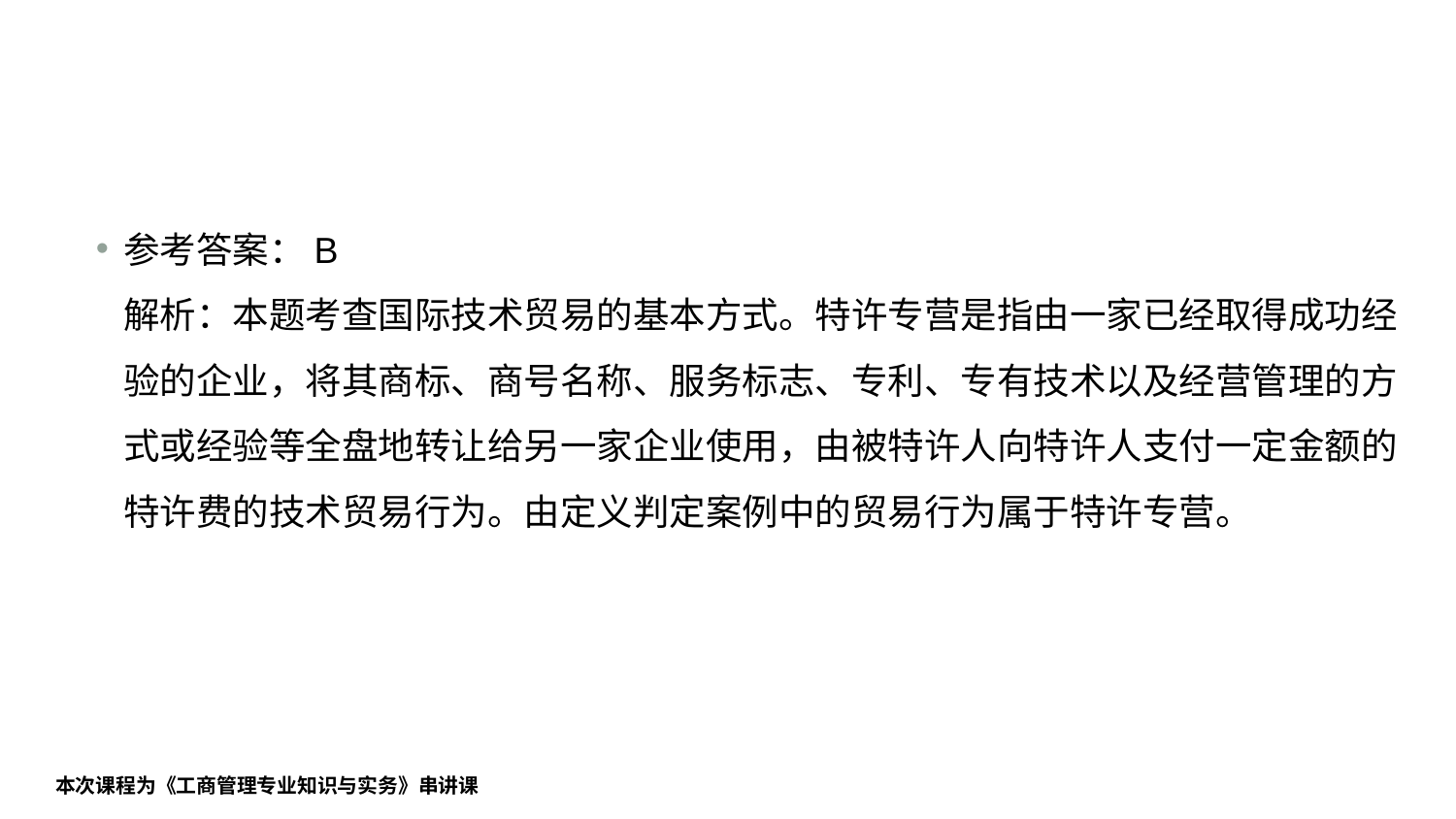

#

参考答案：B
解析：本题考查国际技术贸易的基本方式。特许专营是指由一家已经取得成功经验的企业，将其商标、商号名称、服务标志、专利、专有技术以及经营管理的方式或经验等全盘地转让给另一家企业使用，由被特许人向特许人支付一定金额的特许费的技术贸易行为。由定义判定案例中的贸易行为属于特许专营。